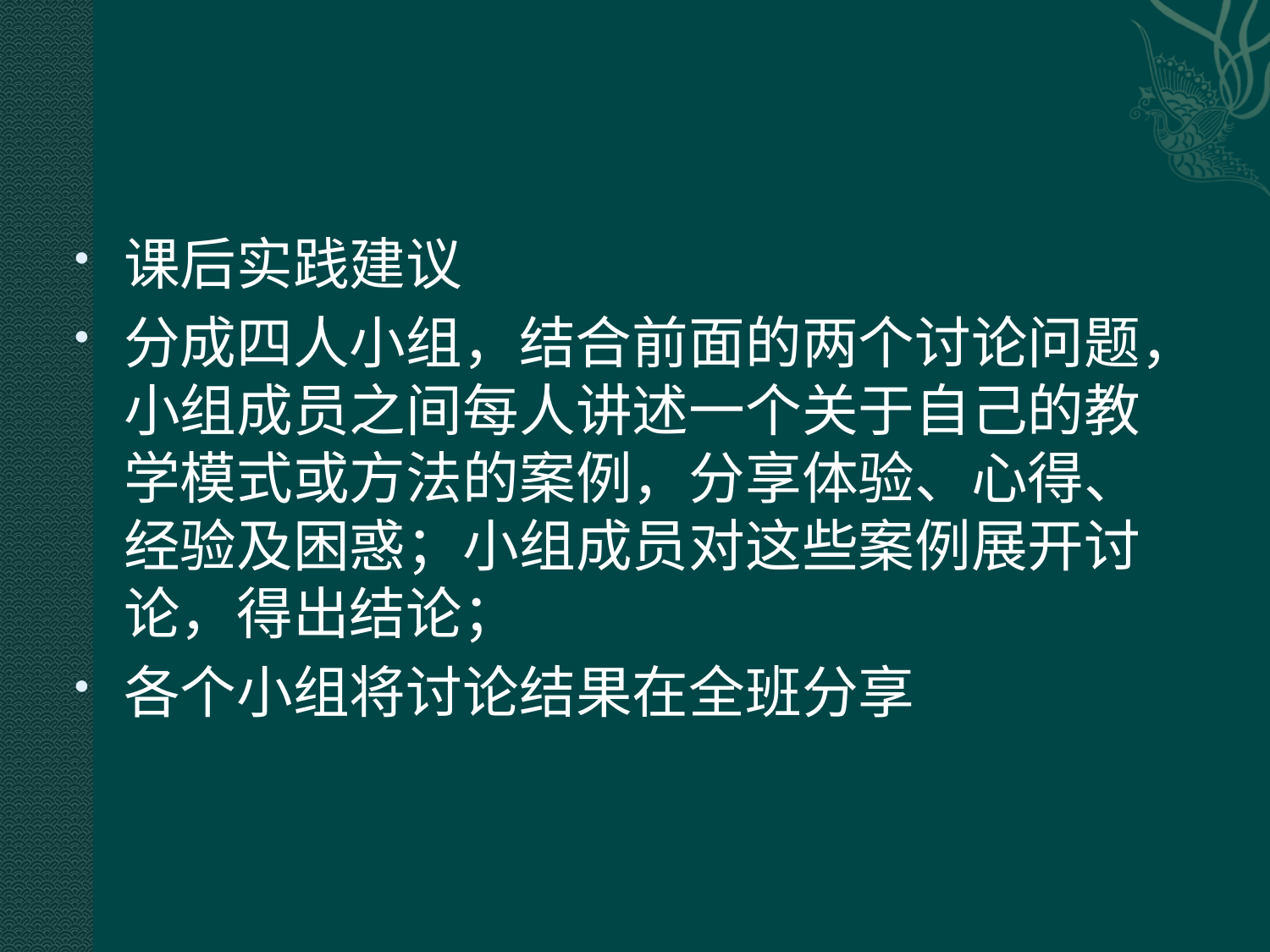

#
课后实践建议
分成四人小组，结合前面的两个讨论问题，小组成员之间每人讲述一个关于自己的教学模式或方法的案例，分享体验、心得、经验及困惑；小组成员对这些案例展开讨论，得出结论；
各个小组将讨论结果在全班分享